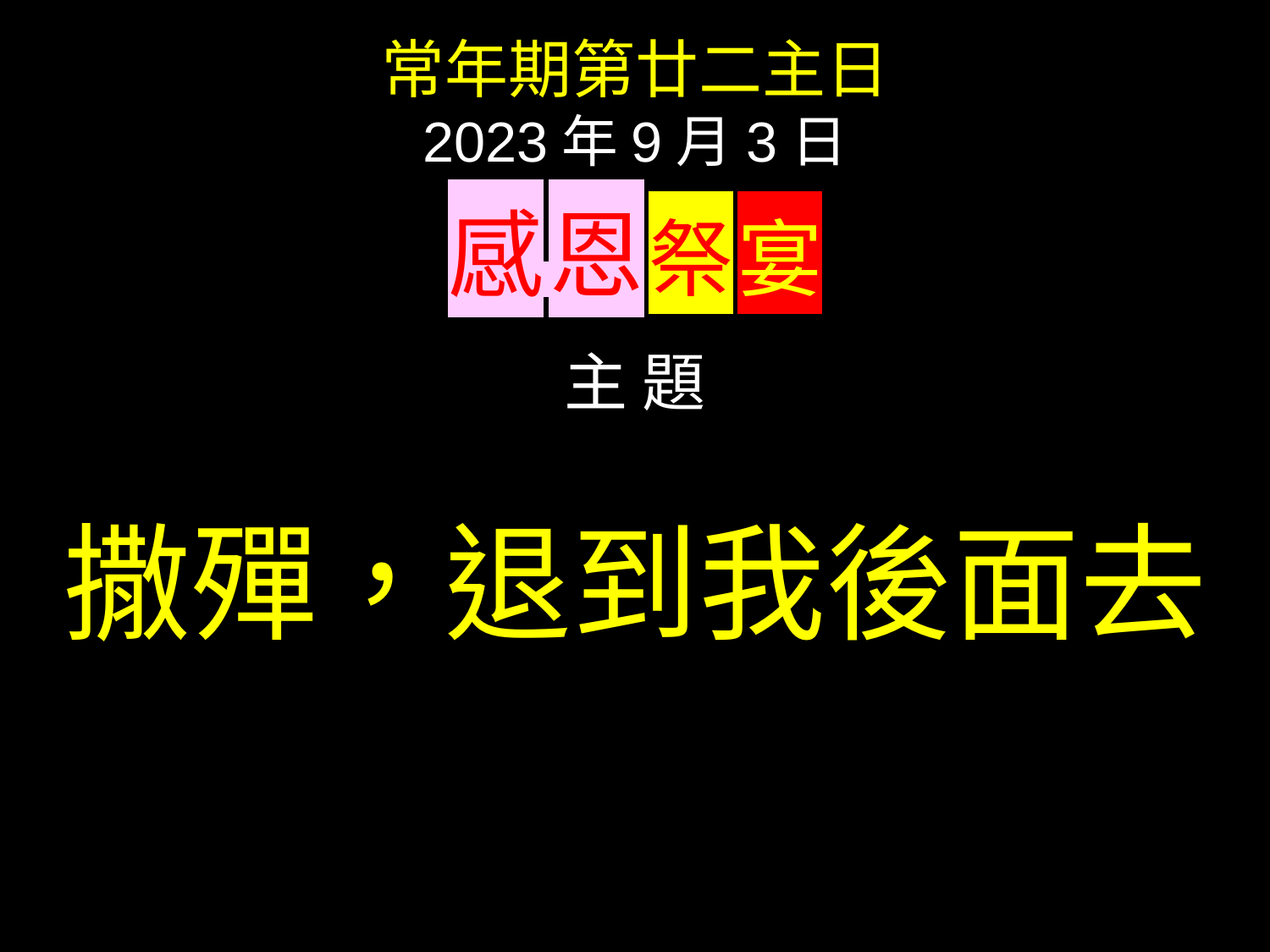

常年期第廿二主日
2023年9月3日
感 恩 祭 宴

主 題

撒殫，退到我後面去